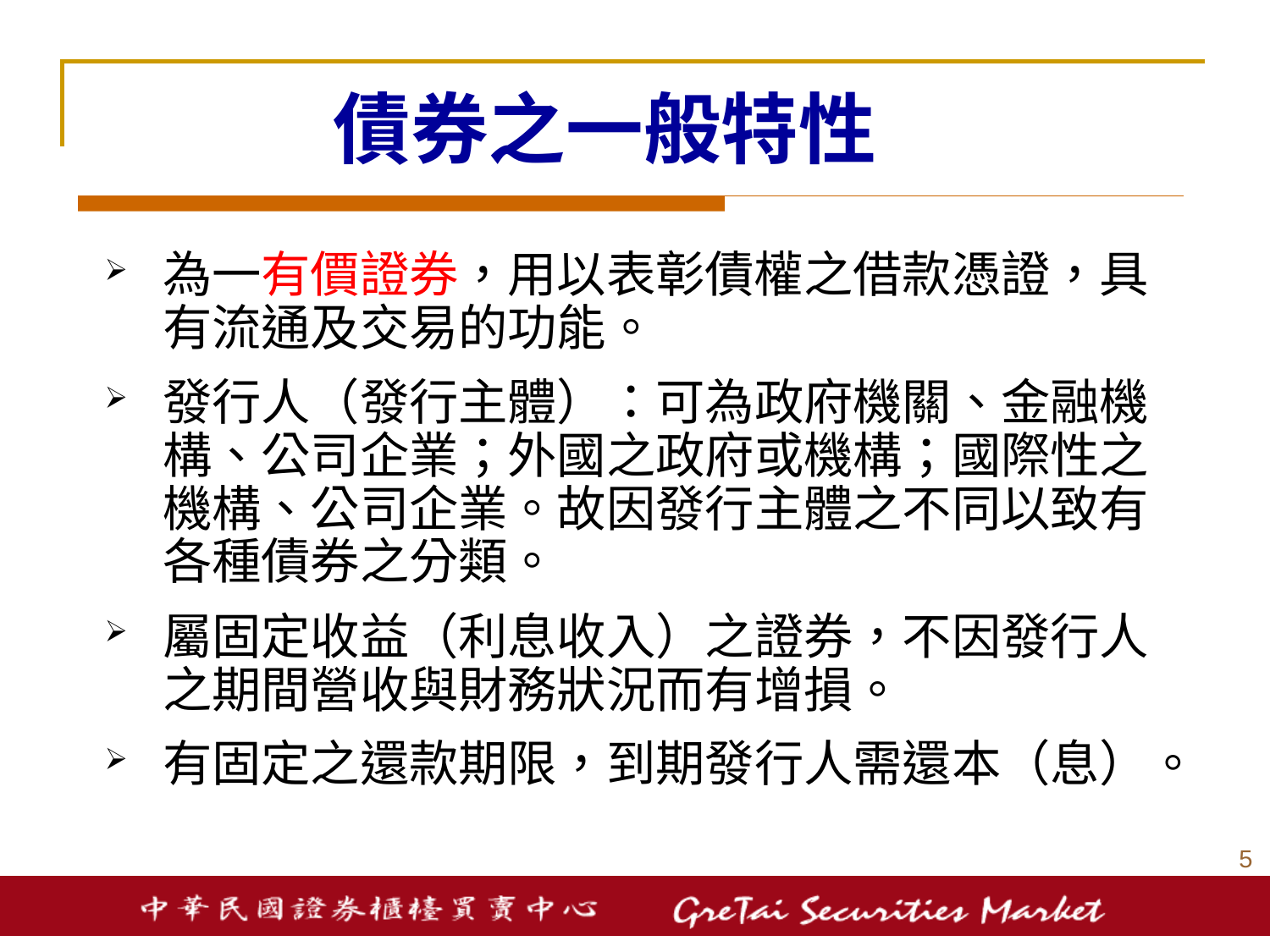

# 債券之一般特性

為一有價證券，用以表彰債權之借款憑證，具有流通及交易的功能。
發行人（發行主體）：可為政府機關、金融機構、公司企業；外國之政府或機構；國際性之機構、公司企業。故因發行主體之不同以致有各種債券之分類。
屬固定收益（利息收入）之證券，不因發行人之期間營收與財務狀況而有增損。
有固定之還款期限，到期發行人需還本（息）。
5